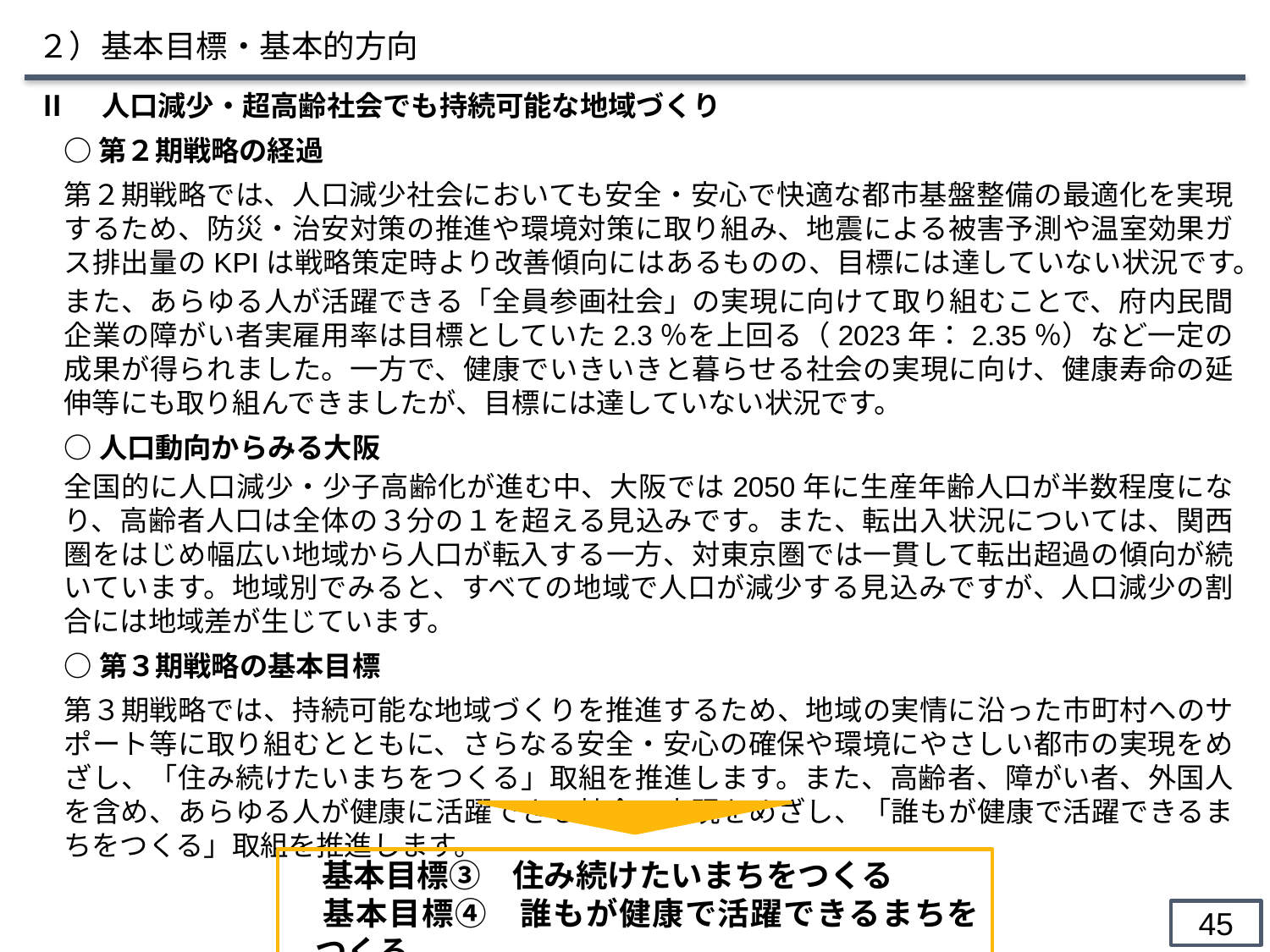

２）基本目標・基本的方向
Ⅱ　人口減少・超高齢社会でも持続可能な地域づくり
○第２期戦略の経過
第２期戦略では、人口減少社会においても安全・安心で快適な都市基盤整備の最適化を実現するため、防災・治安対策の推進や環境対策に取り組み、地震による被害予測や温室効果ガス排出量のKPIは戦略策定時より改善傾向にはあるものの、目標には達していない状況です。
また、あらゆる人が活躍できる「全員参画社会」の実現に向けて取り組むことで、府内民間企業の障がい者実雇用率は目標としていた2.3％を上回る（2023年：2.35％）など一定の成果が得られました。一方で、健康でいきいきと暮らせる社会の実現に向け、健康寿命の延伸等にも取り組んできましたが、目標には達していない状況です。
○人口動向からみる大阪
全国的に人口減少・少子高齢化が進む中、大阪では2050年に生産年齢人口が半数程度になり、高齢者人口は全体の３分の１を超える見込みです。また、転出入状況については、関西圏をはじめ幅広い地域から人口が転入する一方、対東京圏では一貫して転出超過の傾向が続いています。地域別でみると、すべての地域で人口が減少する見込みですが、人口減少の割合には地域差が生じています。
○第３期戦略の基本目標
第３期戦略では、持続可能な地域づくりを推進するため、地域の実情に沿った市町村へのサポート等に取り組むとともに、さらなる安全・安心の確保や環境にやさしい都市の実現をめざし、「住み続けたいまちをつくる」取組を推進します。また、高齢者、障がい者、外国人を含め、あらゆる人が健康に活躍できる社会の実現をめざし、「誰もが健康で活躍できるまちをつくる」取組を推進します。

　基本目標③　住み続けたいまちをつくる
　基本目標④　誰もが健康で活躍できるまちをつくる
45